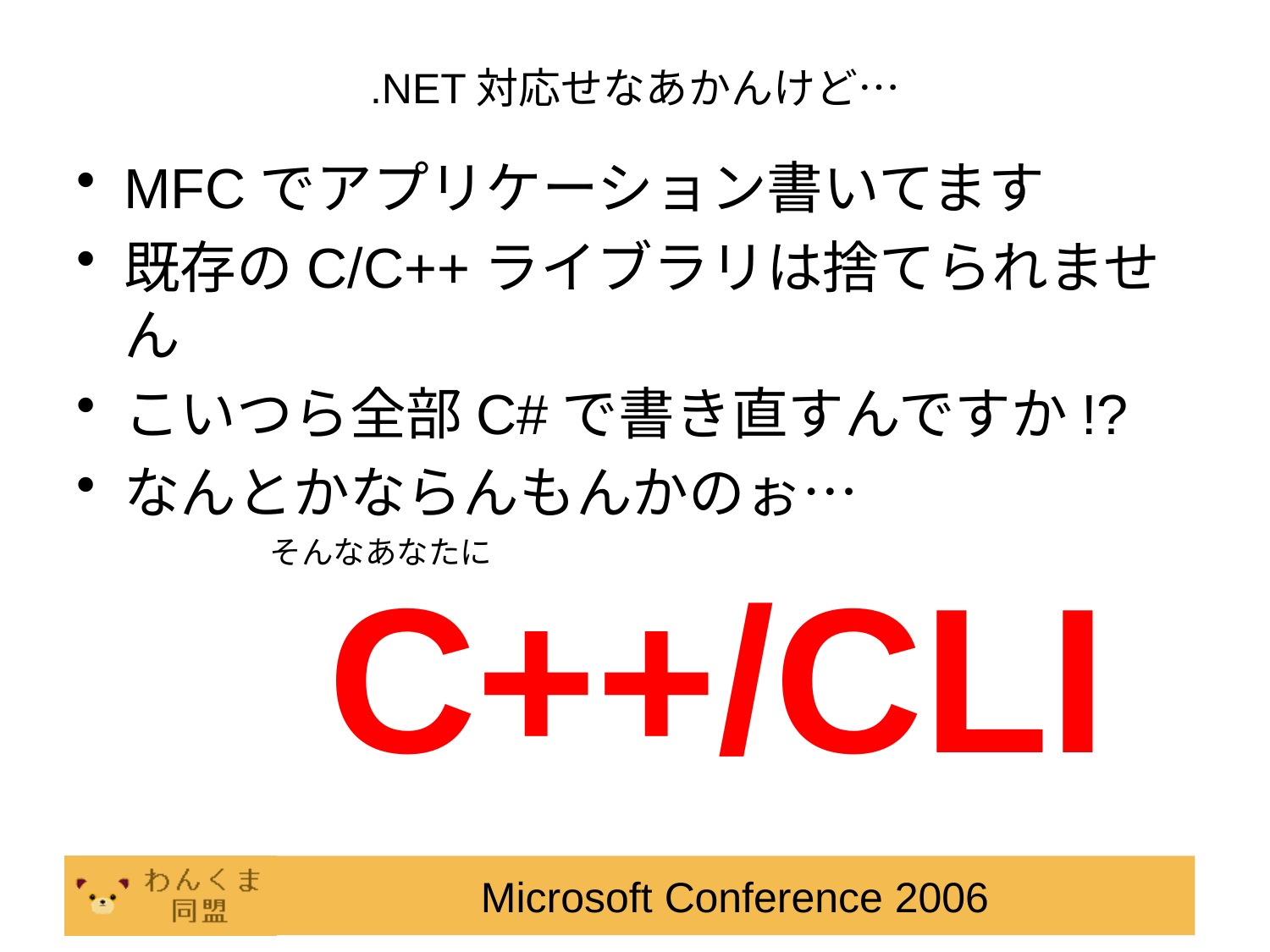

# .NET対応せなあかんけど…
MFCでアプリケーション書いてます
既存のC/C++ライブラリは捨てられません
こいつら全部C#で書き直すんですか!?
なんとかならんもんかのぉ…
そんなあなたに
C++/CLI